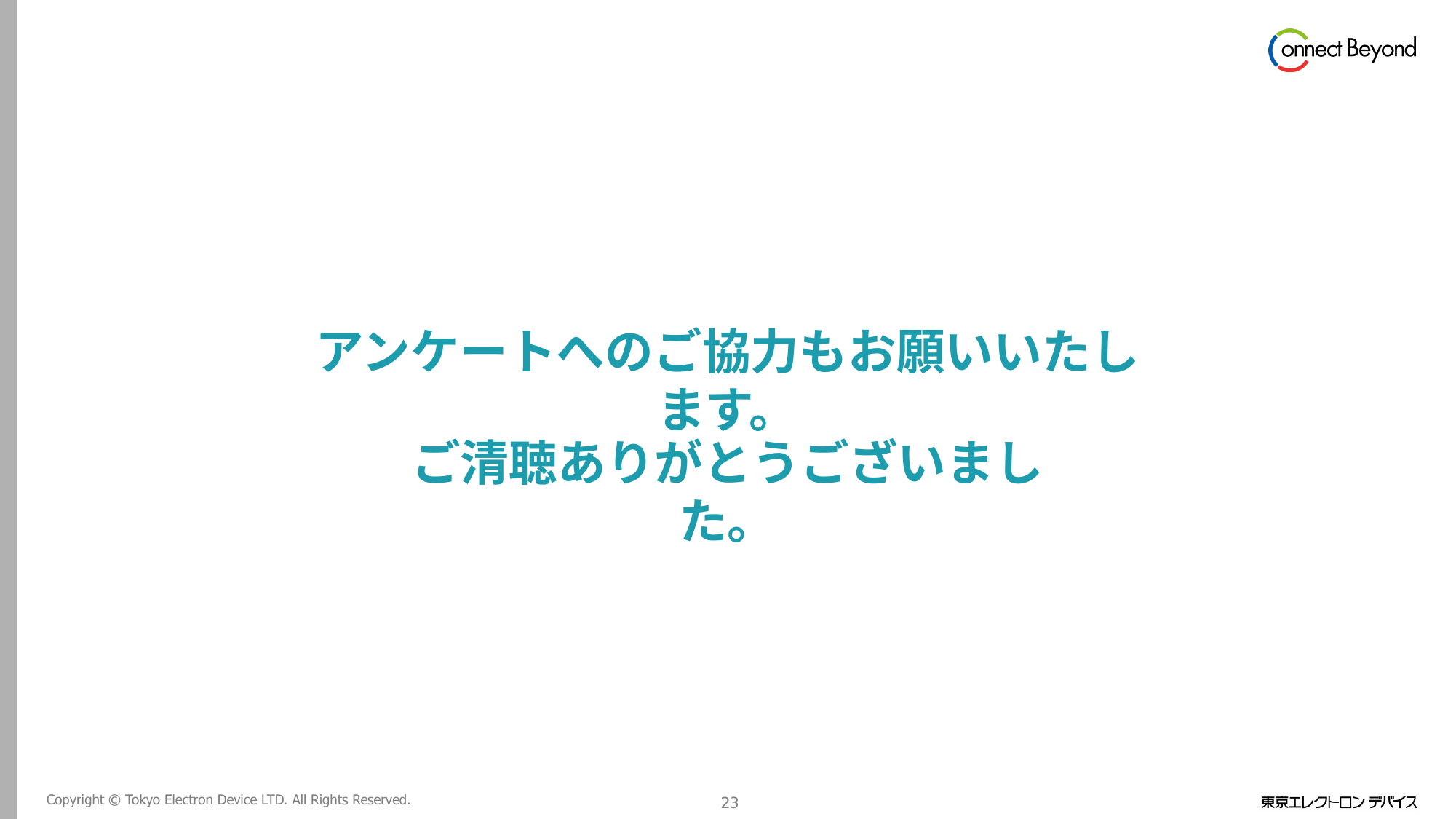

アンケートへのご協力もお願いいたします。
ご清聴ありがとうございました。